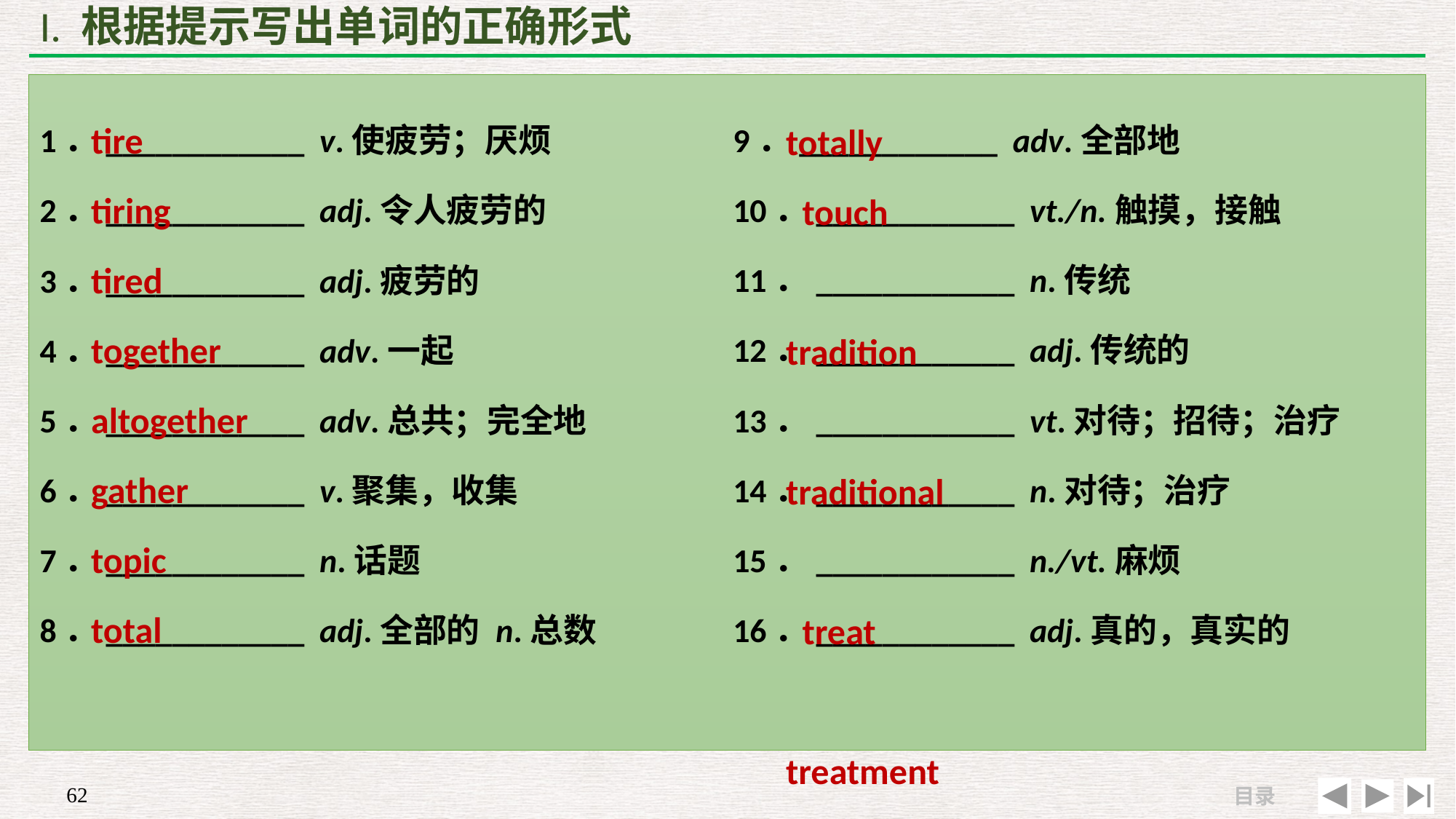

# I. 根据提示写出单词的正确形式

tire
tiring
tired
together
altogether
gather
topic
total
totally
  touch
  tradition
  traditional
  treat
  treatment
  trouble
  true
1．____________  v.使疲劳；厌烦
2．____________  adj.令人疲劳的
3．____________  adj.疲劳的
4．____________  adv.一起
5．____________  adv.总共；完全地
6．____________  v.聚集，收集
7．____________  n.话题
8．____________  adj.全部的 n.总数
9．____________  adv.全部地
10．____________  vt./n.触摸，接触
11．____________  n.传统
12．____________  adj.传统的
13．____________  vt.对待；招待；治疗
14．____________  n.对待；治疗
15．____________  n./vt.麻烦
16．____________  adj.真的，真实的